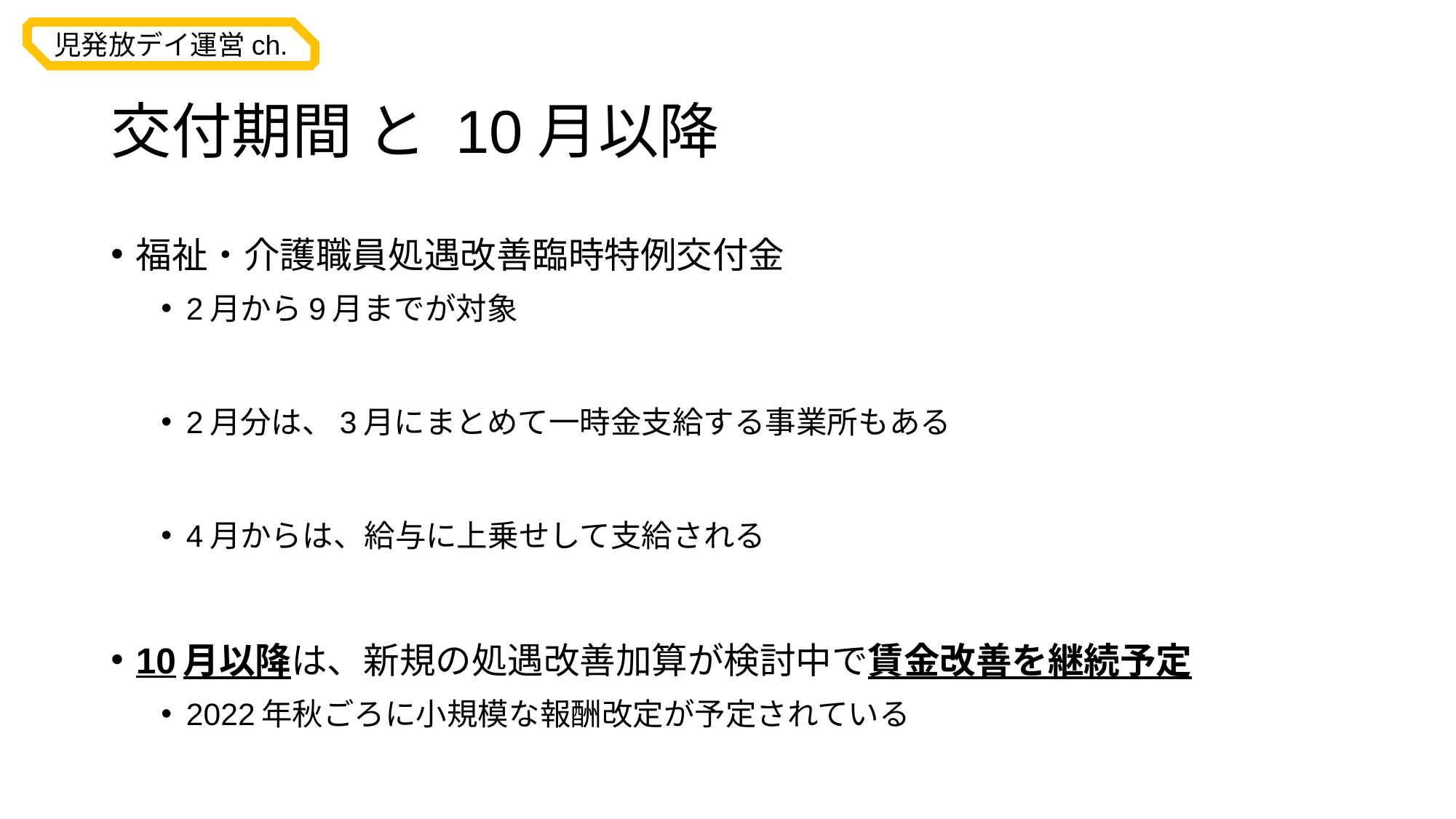

# 交付期間 と 10月以降
福祉・介護職員処遇改善臨時特例交付金
2月から9月までが対象

2月分は、3月にまとめて一時金支給する事業所もある

4月からは、給与に上乗せして支給される

10月以降は、新規の処遇改善加算が検討中で賃金改善を継続予定
2022年秋ごろに小規模な報酬改定が予定されている